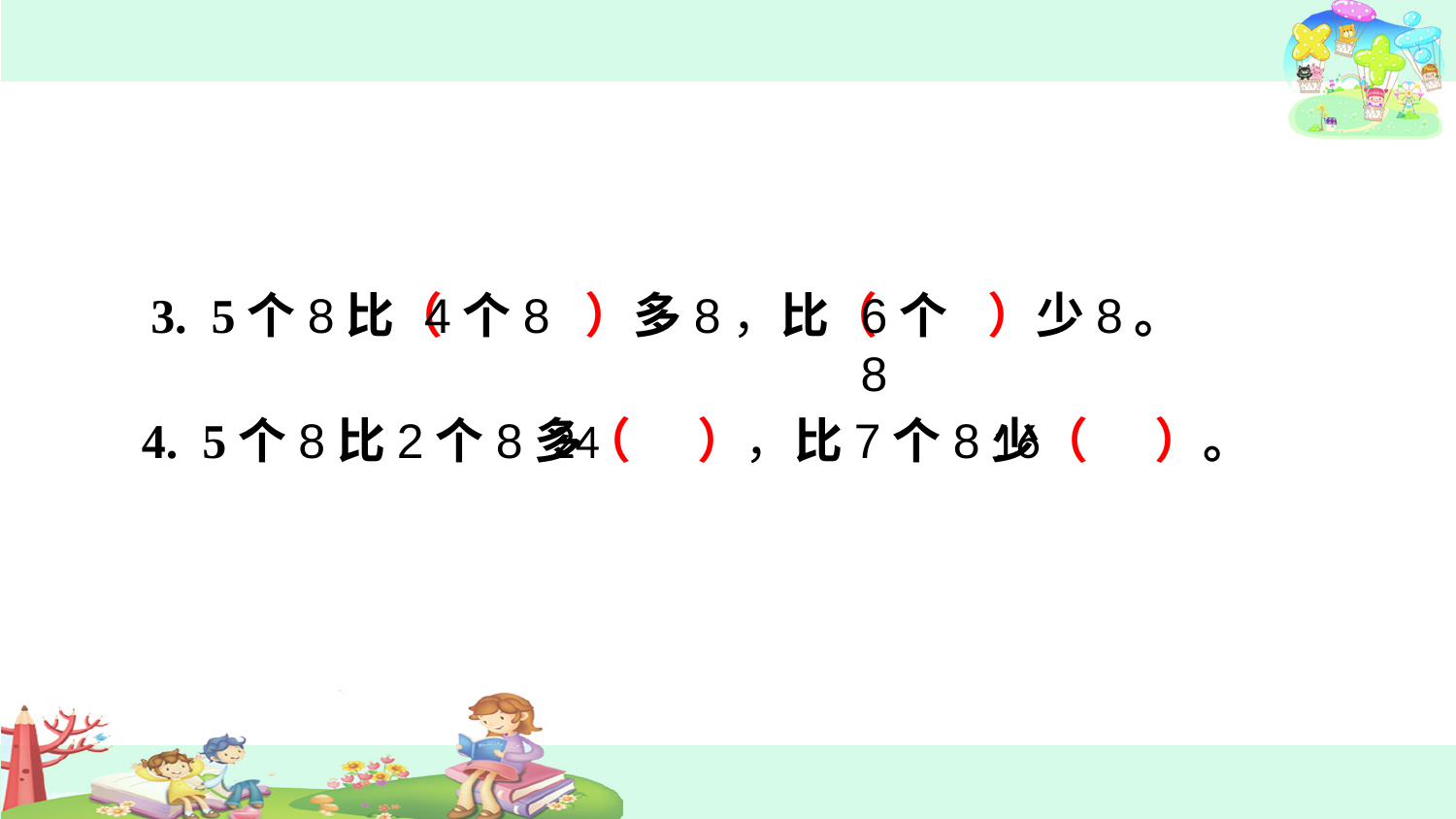

3.  5个8比（             ）多8，比（          ）少8。
4个8
6个8
4.  5个8比2个8多（      ），比7个8少（      ）。
24
16